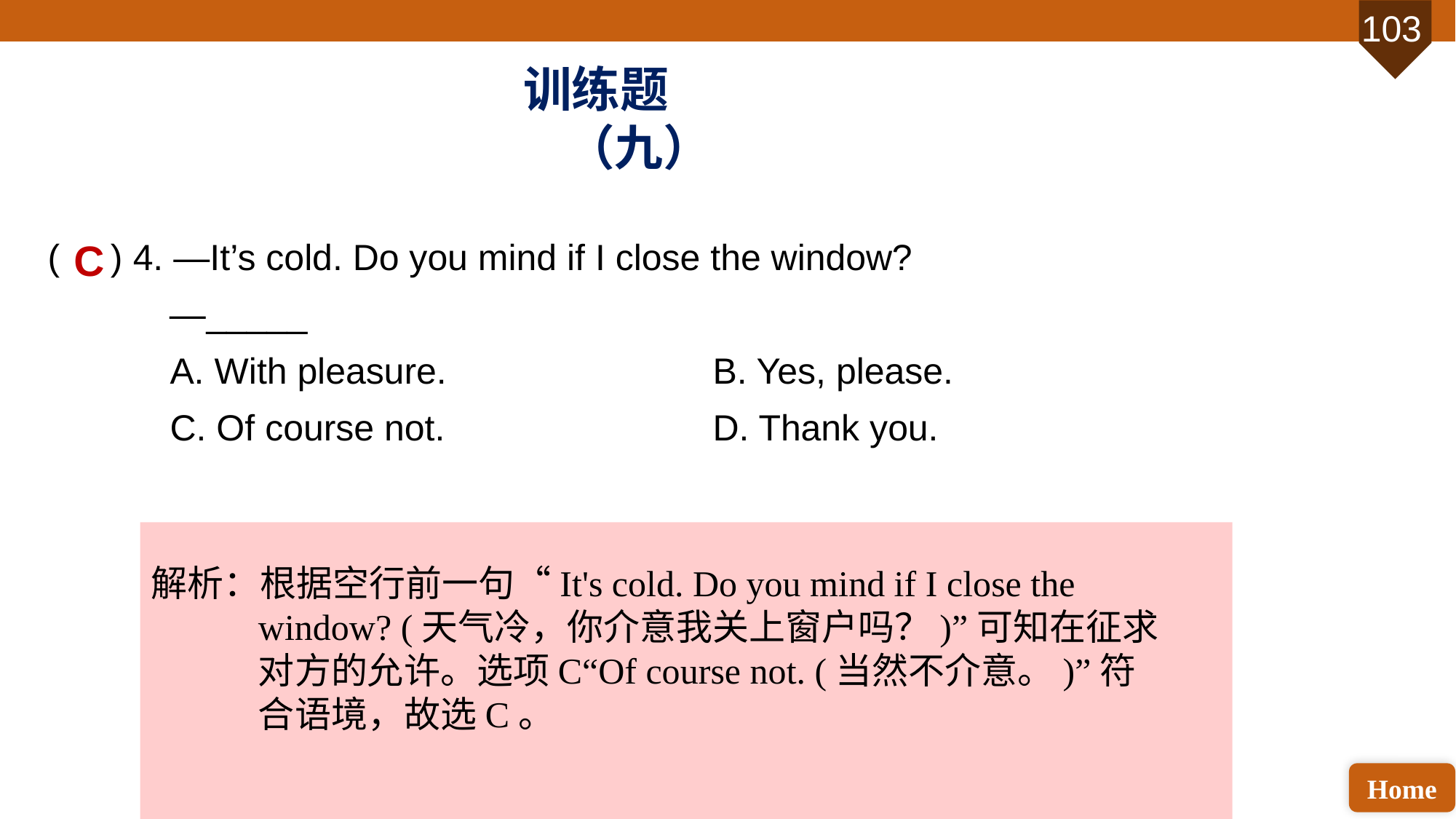

训练题（九）
(     ) 4. —It’s cold. Do you mind if I close the window?
            —_____
            A. With pleasure. 			 B. Yes, please.
            C. Of course not.			 D. Thank you.
C

解析：根据空行前一句“It's cold. Do you mind if I close the window? (天气冷，你介意我关上窗户吗？)”可知在征求对方的允许。选项C“Of course not. (当然不介意。)”符合语境，故选C。